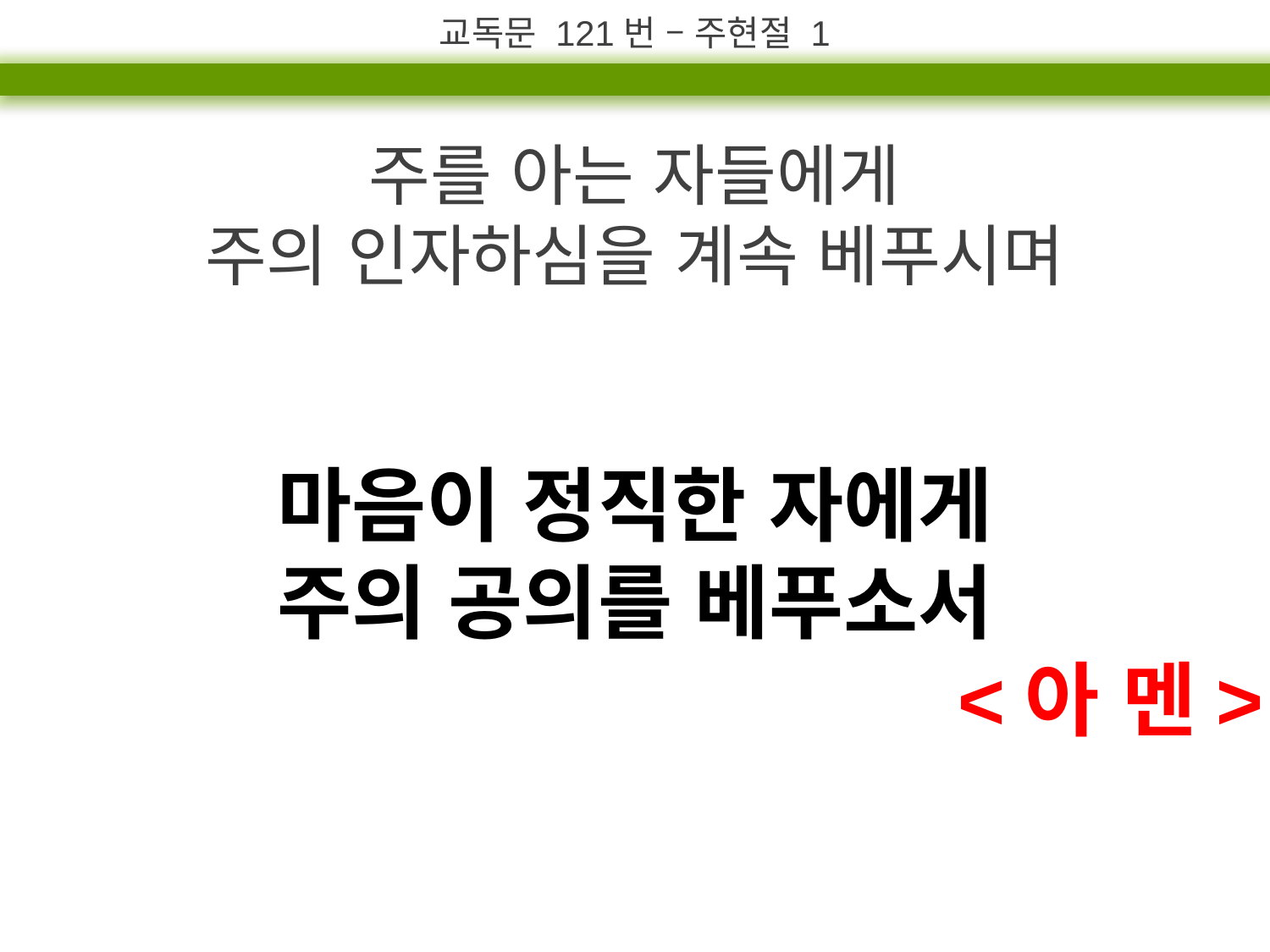

교독문 121번 – 주현절 1

주를 아는 자들에게
주의 인자하심을 계속 베푸시며
마음이 정직한 자에게
주의 공의를 베푸소서
<아 멘>